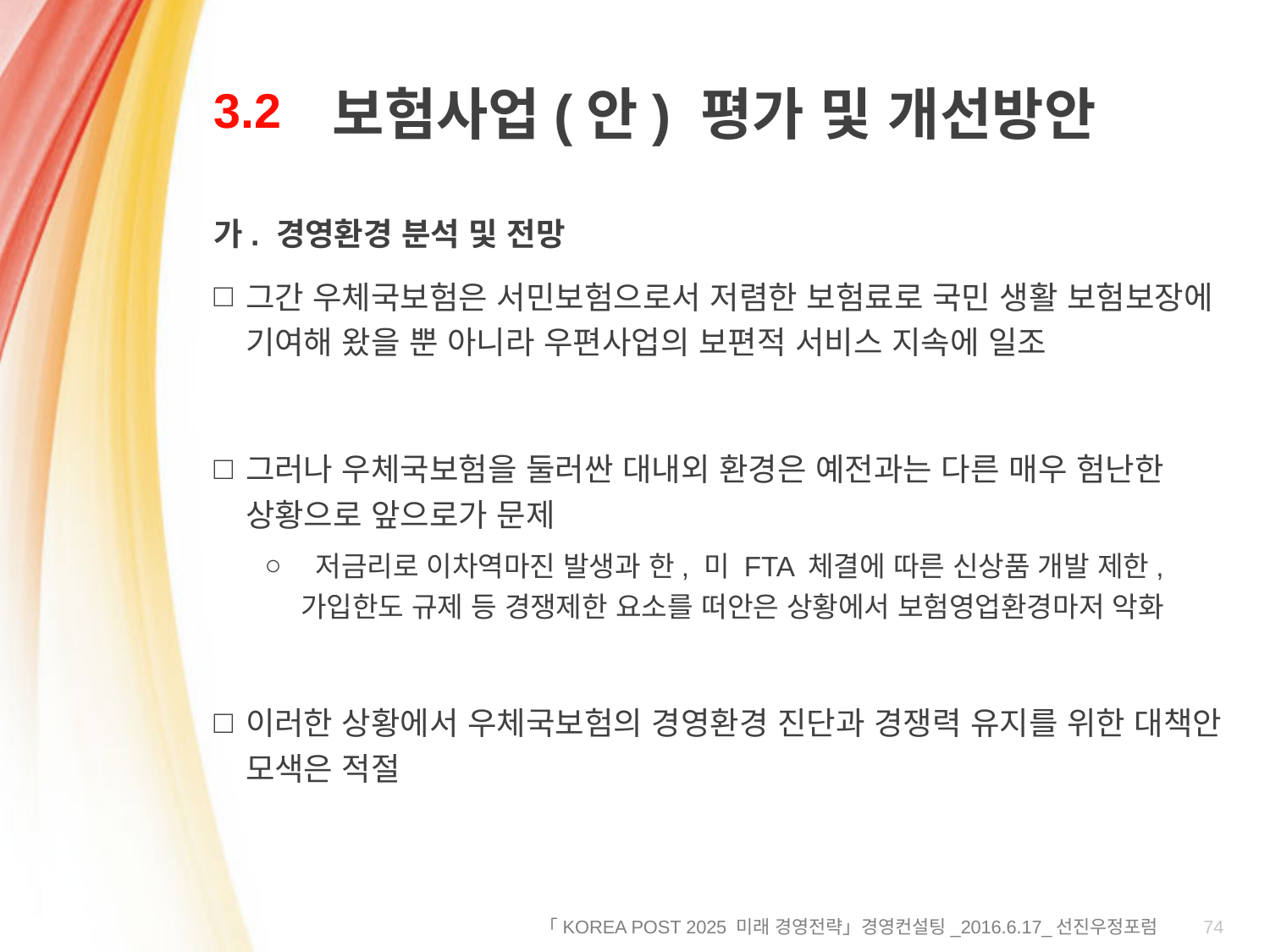

# 3.2
보험사업(안) 평가 및 개선방안
가. 경영환경 분석 및 전망
그간 우체국보험은 서민보험으로서 저렴한 보험료로 국민 생활 보험보장에 기여해 왔을 뿐 아니라 우편사업의 보편적 서비스 지속에 일조

그러나 우체국보험을 둘러싼 대내외 환경은 예전과는 다른 매우 험난한 상황으로 앞으로가 문제
 저금리로 이차역마진 발생과 한, 미 FTA 체결에 따른 신상품 개발 제한, 가입한도 규제 등 경쟁제한 요소를 떠안은 상황에서 보험영업환경마저 악화

이러한 상황에서 우체국보험의 경영환경 진단과 경쟁력 유지를 위한 대책안 모색은 적절
74